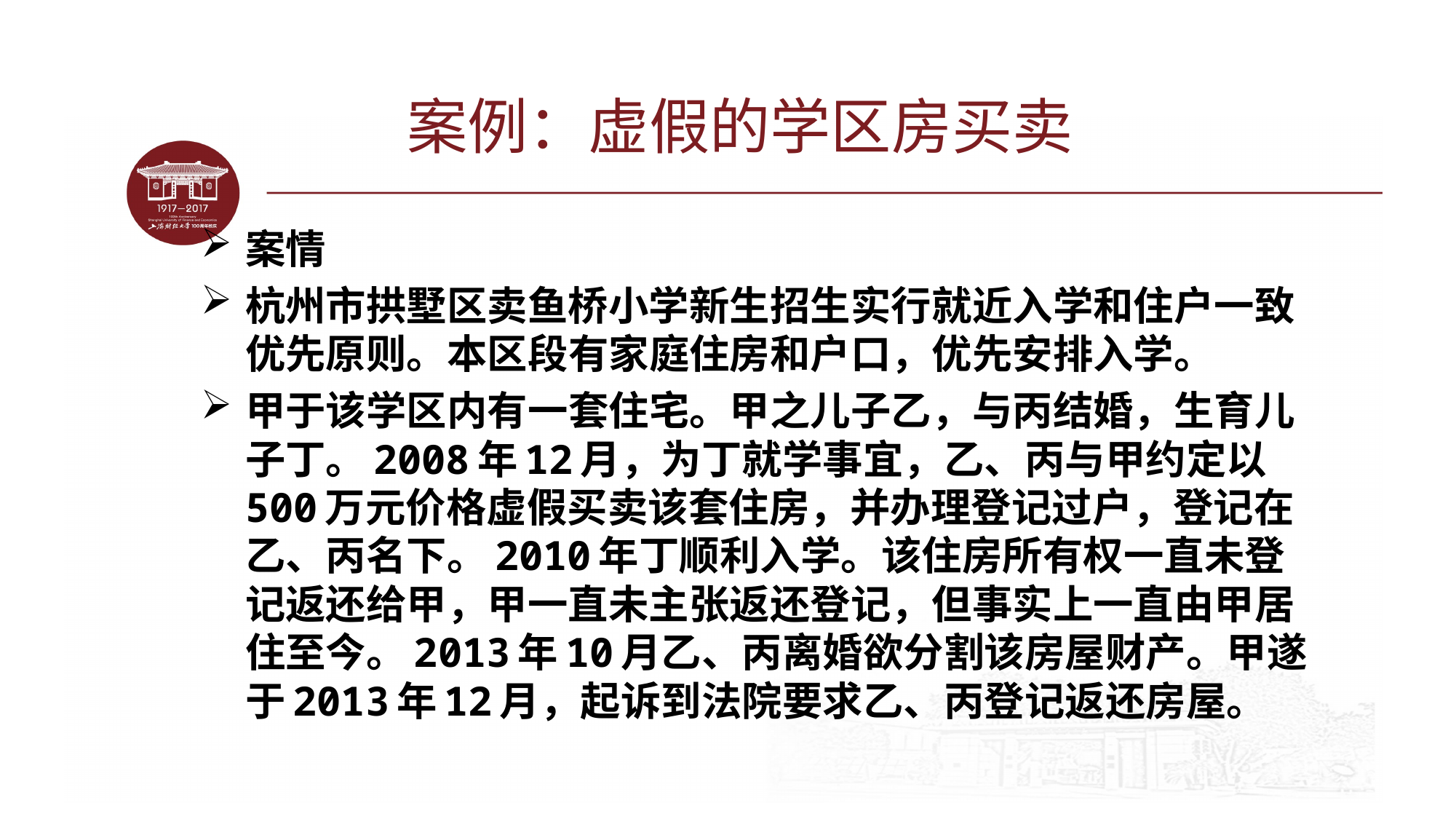

# 案例：虚假的学区房买卖
案情
杭州市拱墅区卖鱼桥小学新生招生实行就近入学和住户一致优先原则。本区段有家庭住房和户口，优先安排入学。
甲于该学区内有一套住宅。甲之儿子乙，与丙结婚，生育儿子丁。2008年12月，为丁就学事宜，乙、丙与甲约定以500万元价格虚假买卖该套住房，并办理登记过户，登记在乙、丙名下。2010年丁顺利入学。该住房所有权一直未登记返还给甲，甲一直未主张返还登记，但事实上一直由甲居住至今。2013年10月乙、丙离婚欲分割该房屋财产。甲遂于2013年12月，起诉到法院要求乙、丙登记返还房屋。